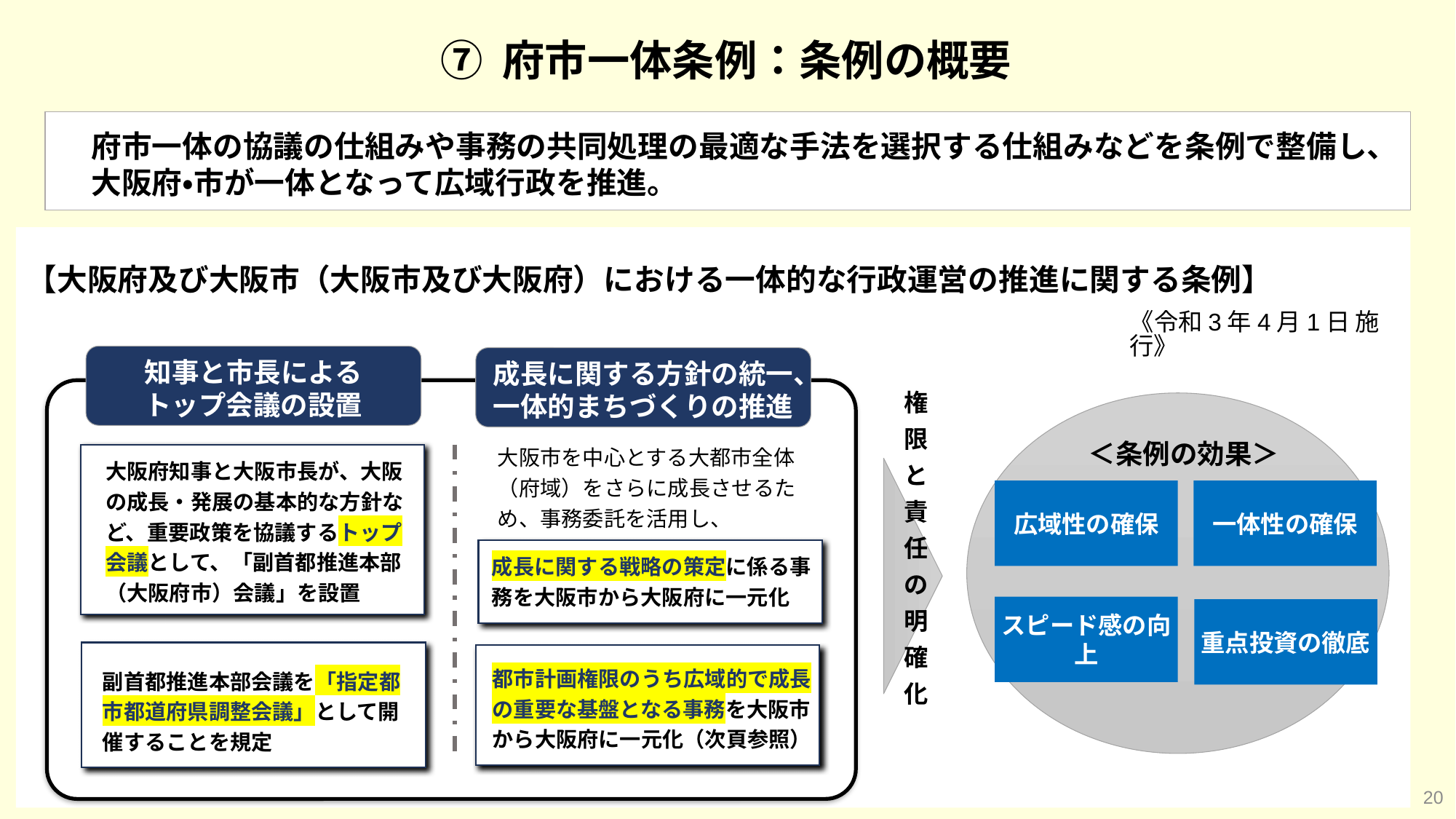

⑦ 府市一体条例：条例の概要

府市一体の協議の仕組みや事務の共同処理の最適な手法を選択する仕組みなどを条例で整備し、
大阪府・市が一体となって広域行政を推進。

【大阪府及び大阪市（大阪市及び大阪府）における一体的な行政運営の推進に関する条例】
《令和3年4月1日 施行》
知事と市長による
トップ会議の設置
成長に関する方針の統一、
一体的まちづくりの推進
権限と責任の明確化

＜条例の効果＞
大阪市を中心とする大都市全体（府域）をさらに成長させるため、事務委託を活用し、

大阪府知事と大阪市長が、大阪の成長・発展の基本的な方針など、重要政策を協議するトップ会議として、「副首都推進本部（大阪府市）会議」を設置
広域性の確保
一体性の確保
スピード感の向上
重点投資の徹底
成長に関する戦略の策定に係る事務を大阪市から大阪府に一元化

都市計画権限のうち広域的で成長の重要な基盤となる事務を大阪市から大阪府に一元化（次頁参照）
副首都推進本部会議を「指定都市都道府県調整会議」として開催することを規定
20